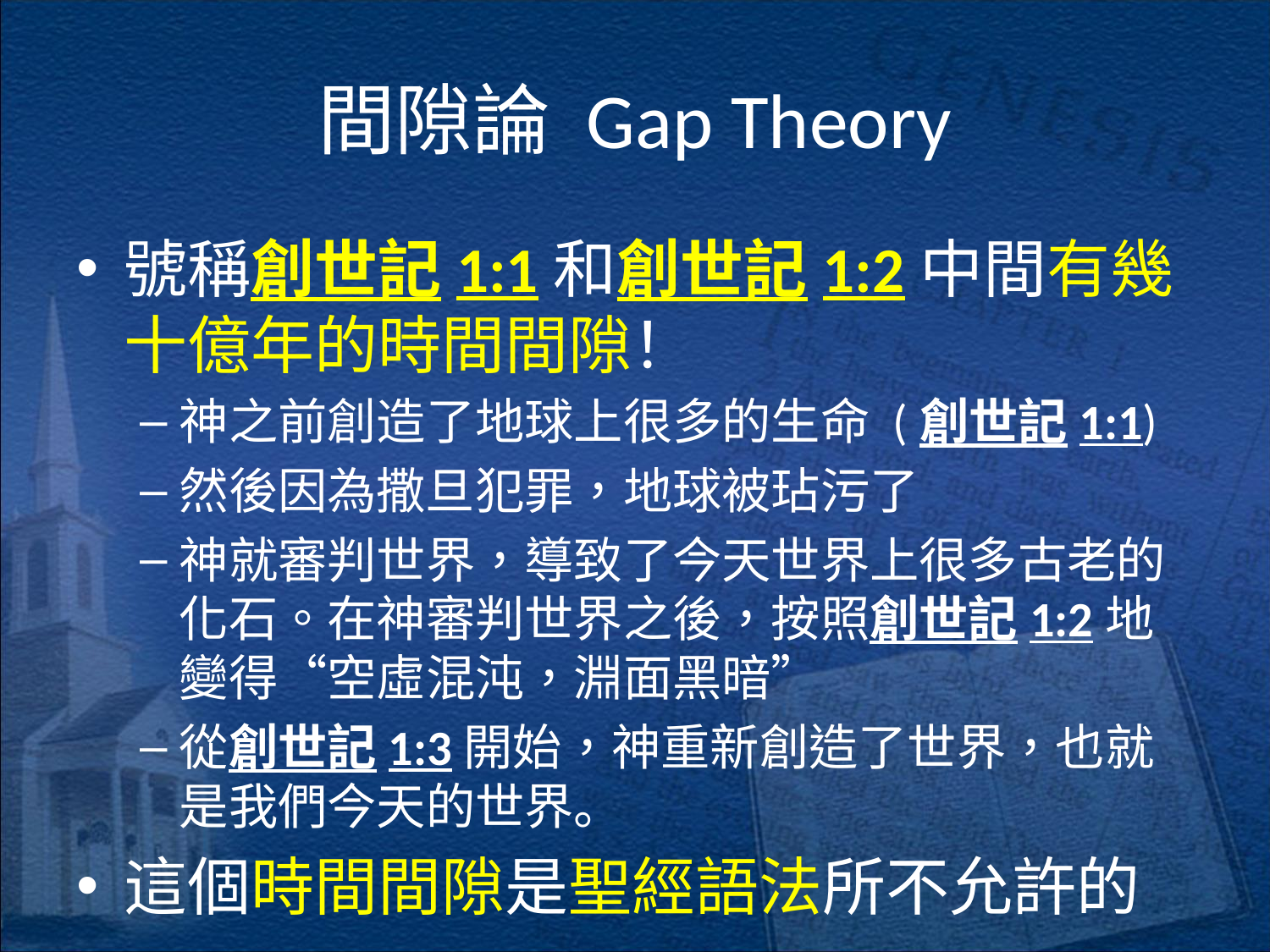

# 間隙論 Gap Theory
號稱創世記1:1和創世記1:2中間有幾十億年的時間間隙！
神之前創造了地球上很多的生命 (創世記1:1)
然後因為撒旦犯罪，地球被玷污了
神就審判世界，導致了今天世界上很多古老的化石。在神審判世界之後，按照創世記1:2地變得“空虛混沌，淵面黑暗”
從創世記1:3開始，神重新創造了世界，也就是我們今天的世界。
這個時間間隙是聖經語法所不允許的